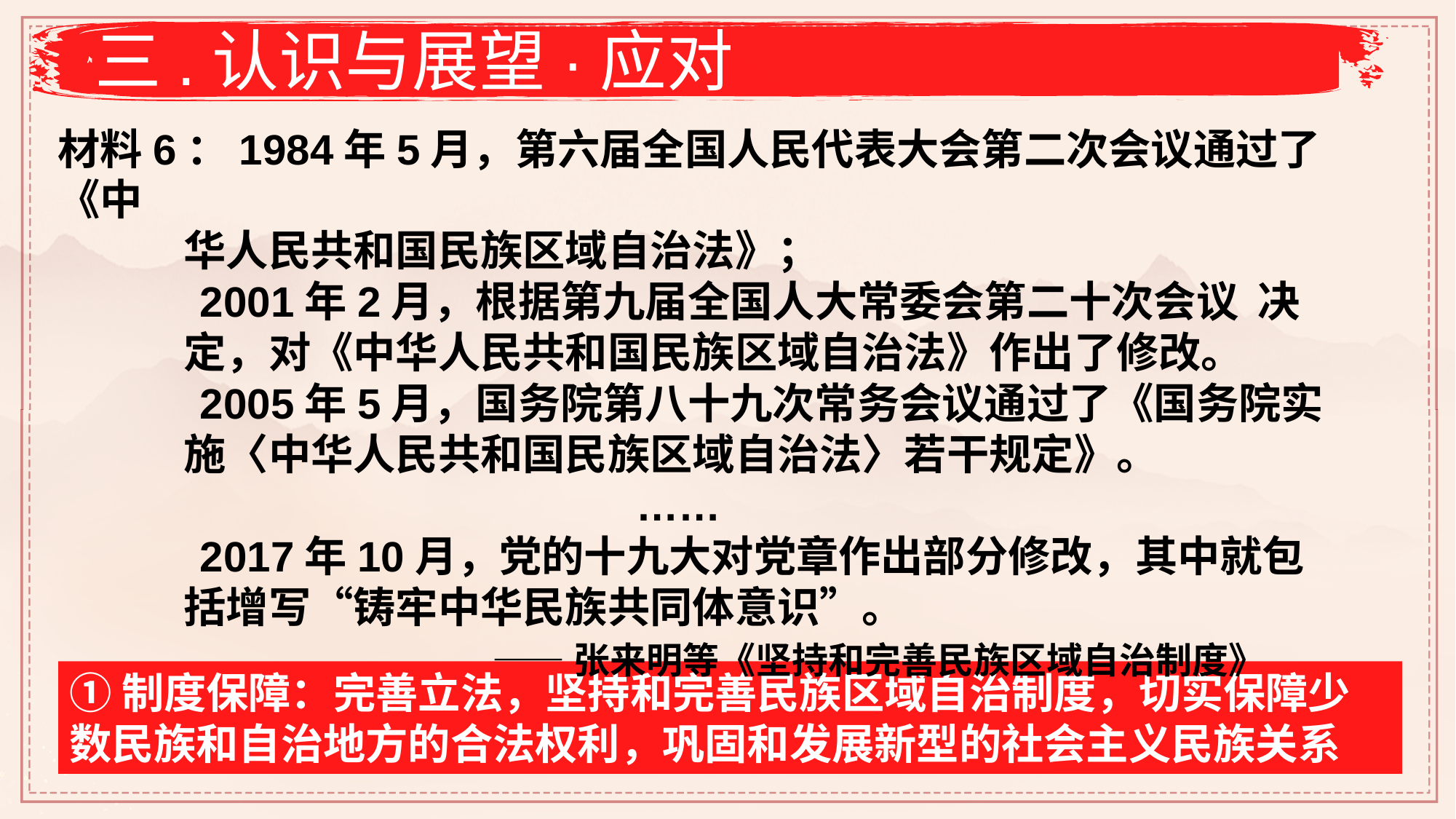

三.认识与展望·应对

材料6：1984年5月，第六届全国人民代表大会第二次会议通过了《中
            华人民共和国民族区域自治法》；
            2001年2月，根据第九届全国人大常委会第二十次会议  决
            定，对《中华人民共和国民族区域自治法》作出了修改。
            2005年5月，国务院第八十九次常务会议通过了《国务院实
            施〈中华人民共和国民族区域自治法〉若干规定》。
                                                 ……
            2017年10月，党的十九大对党章作出部分修改，其中就包
            括增写“铸牢中华民族共同体意识”。
                                             ——张来明等《坚持和完善民族区域自治制度》
①制度保障：完善立法，坚持和完善民族区域自治制度，切实保障少数民族和自治地方的合法权利，巩固和发展新型的社会主义民族关系